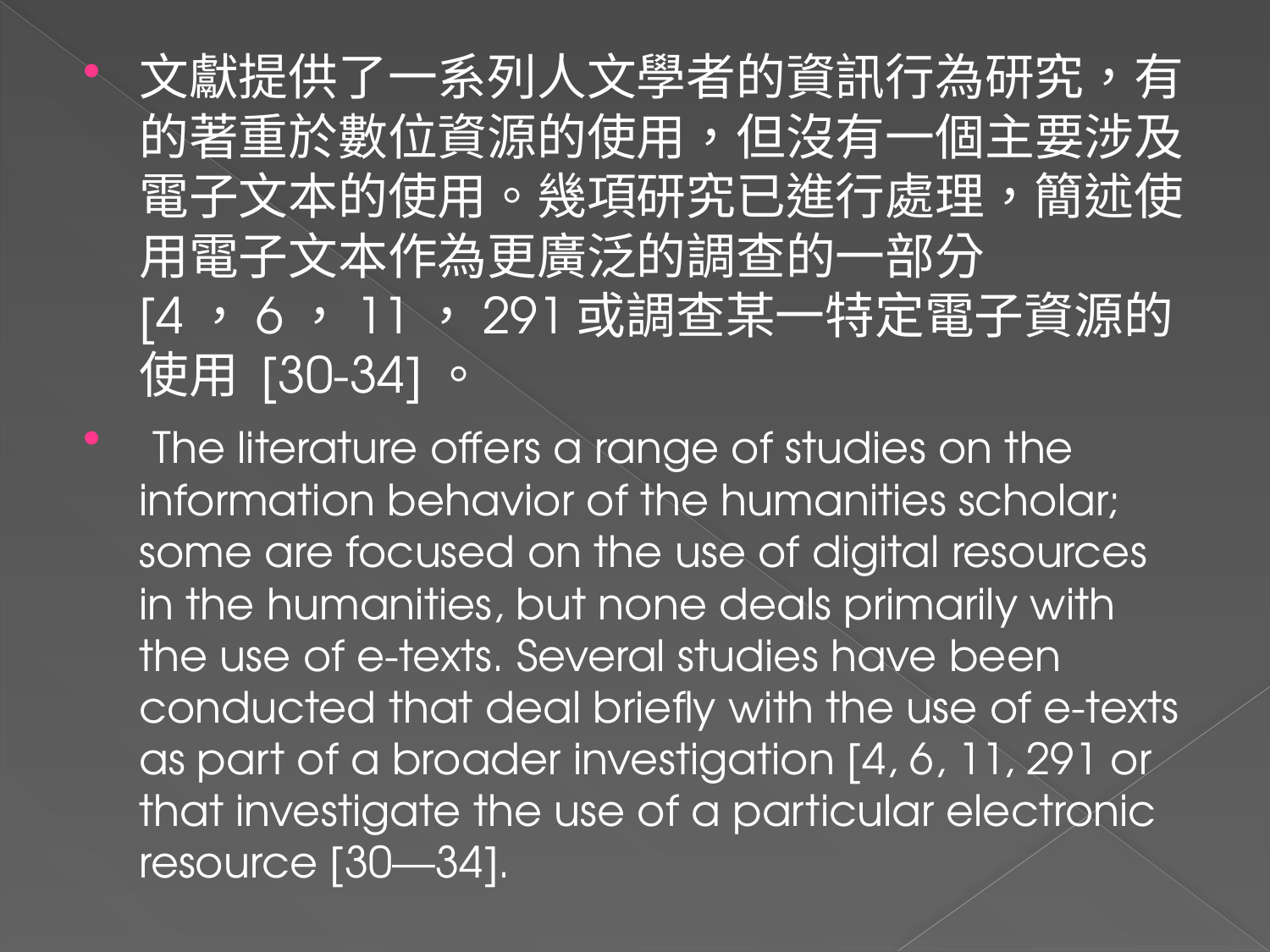

文獻提供了一系列人文學者的資訊行為研究，有的著重於數位資源的使用，但沒有一個主要涉及電子文本的使用。幾項研究已進行處理，簡述使用電子文本作為更廣泛的調查的一部分 [4，6，11，291或調查某一特定電子資源的使用 [30-34]。
 The literature offers a range of studies on the information behavior of the humanities scholar; some are focused on the use of digital resources in the humanities, but none deals primarily with the use of e-texts. Several studies have been conducted that deal briefly with the use of e-texts as part of a broader investigation [4, 6, 11, 291 or that investigate the use of a particular electronic resource [30—34].